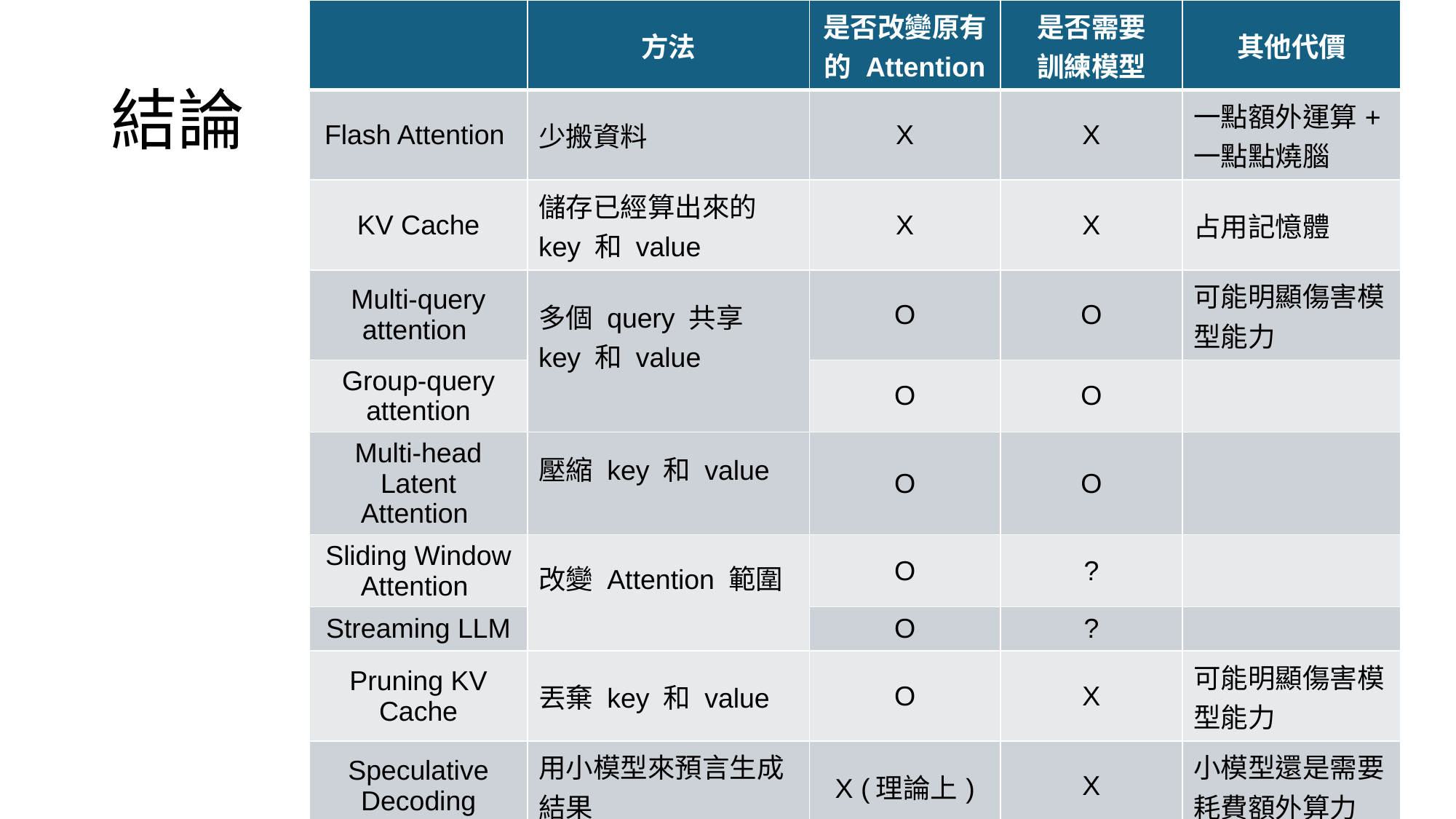

|  | 方法 | 是否改變原有的 Attention | 是否需要 訓練模型 | 其他代價 |
| --- | --- | --- | --- | --- |
| Flash Attention | 少搬資料 | X | X | 一點額外運算+ 一點點燒腦 |
| KV Cache | 儲存已經算出來的 key 和 value | X | X | 占用記憶體 |
| Multi-query attention | 多個 query 共享 key 和 value | O | O | 可能明顯傷害模型能力 |
| Group-query attention |  | O | O |  |
| Multi-head Latent Attention | 壓縮 key 和 value | O | O |  |
| Sliding Window Attention | 改變 Attention 範圍 | O | ? |  |
| Streaming LLM |  | O | ? |  |
| Pruning KV Cache | 丟棄 key 和 value | O | X | 可能明顯傷害模型能力 |
| Speculative Decoding | 用小模型來預言生成結果 | X (理論上) | X | 小模型還是需要耗費額外算力 |
# 結論